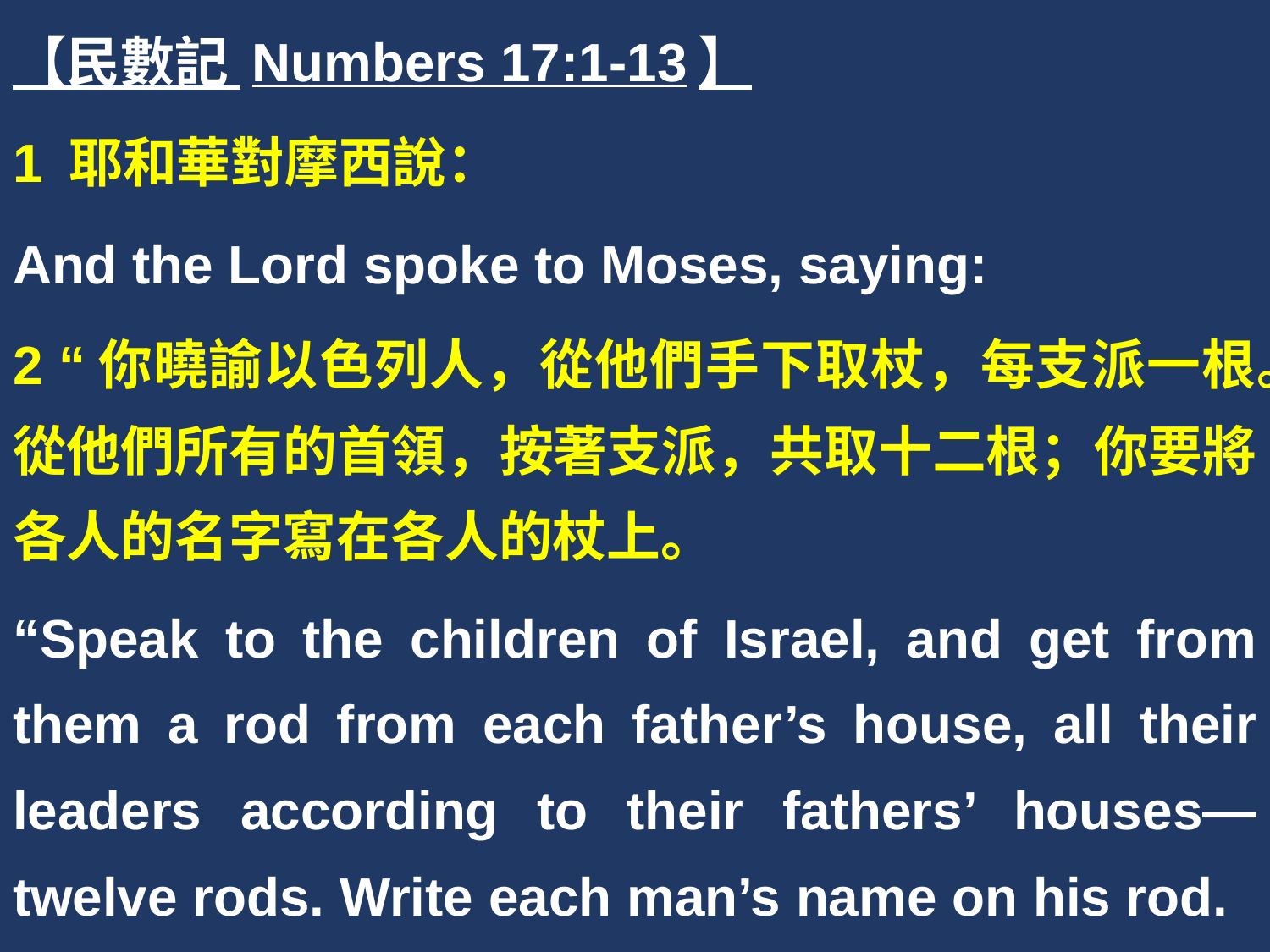

【民數記 Numbers 17:1-13】
1 耶和華對摩西說：
And the Lord spoke to Moses, saying:
2 “你曉諭以色列人，從他們手下取杖，每支派一根。從他們所有的首領，按著支派，共取十二根；你要將各人的名字寫在各人的杖上。
“Speak to the children of Israel, and get from them a rod from each father’s house, all their leaders according to their fathers’ houses—twelve rods. Write each man’s name on his rod.